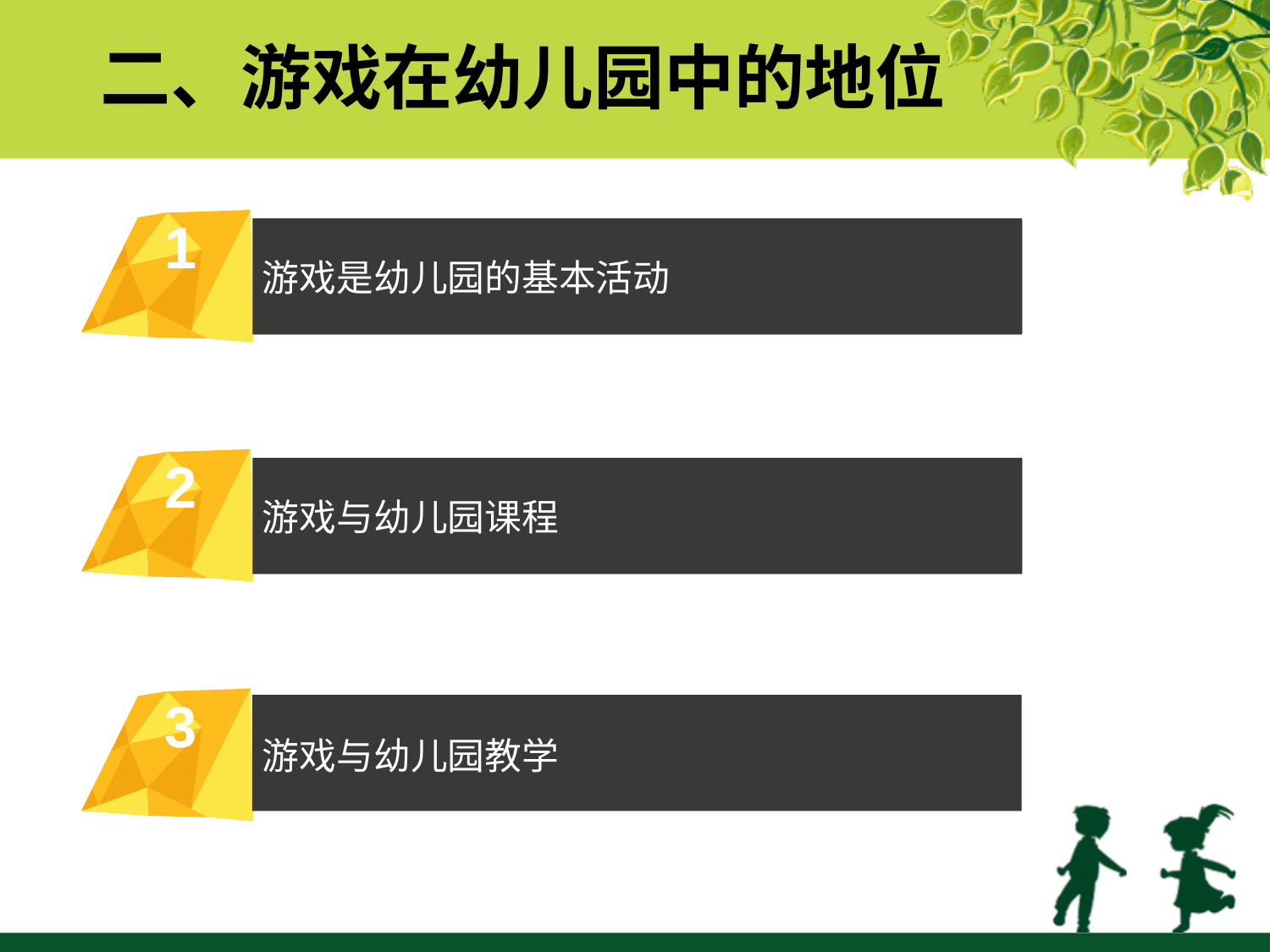

二、游戏在幼儿园中的地位

1

游戏是幼儿园的基本活动

2

游戏与幼儿园课程

3

游戏与幼儿园教学